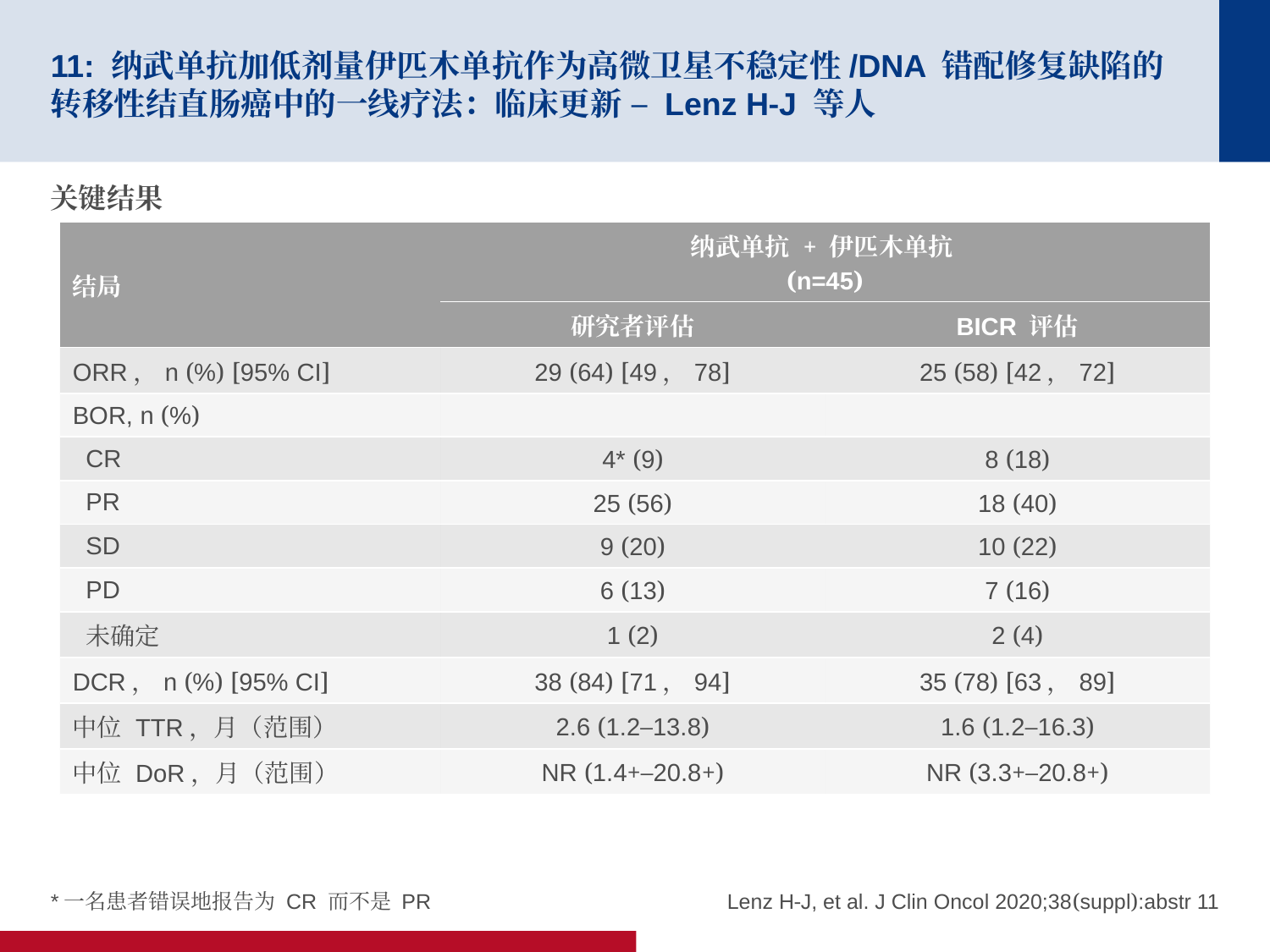

# 11: 纳武单抗加低剂量伊匹木单抗作为高微卫星不稳定性/DNA 错配修复缺陷的转移性结直肠癌中的一线疗法：临床更新 – Lenz H-J 等人
关键结果
| 结局 | 纳武单抗 + 伊匹木单抗 (n=45) |  |
| --- | --- | --- |
|  | 研究者评估 | BICR 评估 |
| ORR，n (%) [95% CI] | 29 (64) [49，78] | 25 (58) [42，72] |
| BOR, n (%) |  |  |
| CR | 4\* (9) | 8 (18) |
| PR | 25 (56) | 18 (40) |
| SD | 9 (20) | 10 (22) |
| PD | 6 (13) | 7 (16) |
| 未确定 | 1 (2) | 2 (4) |
| DCR，n (%) [95% CI] | 38 (84) [71，94] | 35 (78) [63，89] |
| 中位 TTR，月（范围） | 2.6 (1.2–13.8) | 1.6 (1.2–16.3) |
| 中位 DoR，月（范围） | NR (1.4+–20.8+) | NR (3.3+–20.8+) |
*一名患者错误地报告为 CR 而不是 PR
Lenz H-J, et al. J Clin Oncol 2020;38(suppl):abstr 11